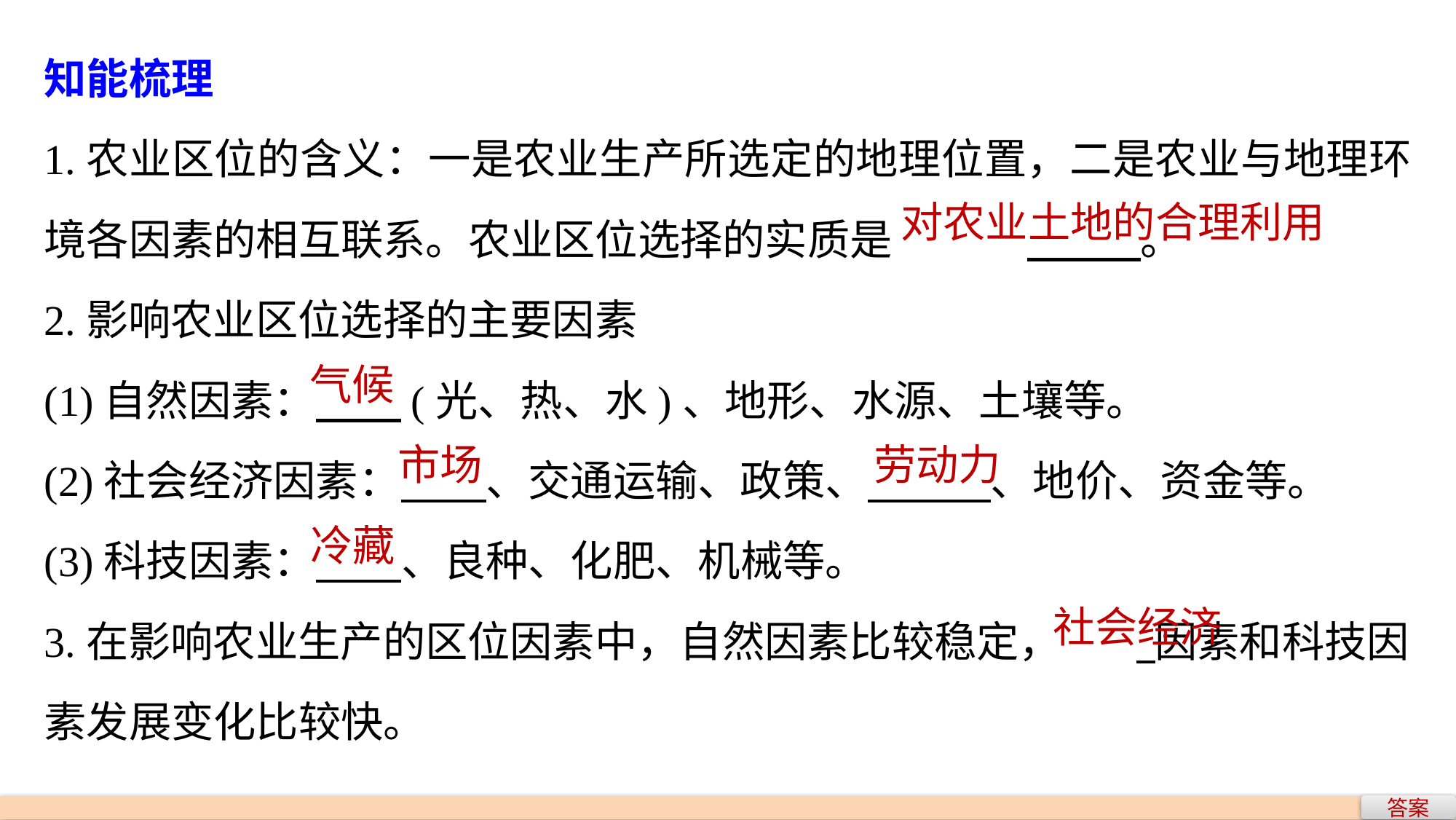

知能梳理
1.农业区位的含义：一是农业生产所选定的地理位置，二是农业与地理环境各因素的相互联系。农业区位选择的实质是		            。
2.影响农业区位选择的主要因素
(1)自然因素：         (光、热、水)、地形、水源、土壤等。
(2)社会经济因素：         、交通运输、政策、             、地价、资金等。
(3)科技因素：         、良种、化肥、机械等。
3.在影响农业生产的区位因素中，自然因素比较稳定，	  因素和科技因素发展变化比较快。
对农业土地的合理利用
气候
市场
劳动力
冷藏
社会经济
答案